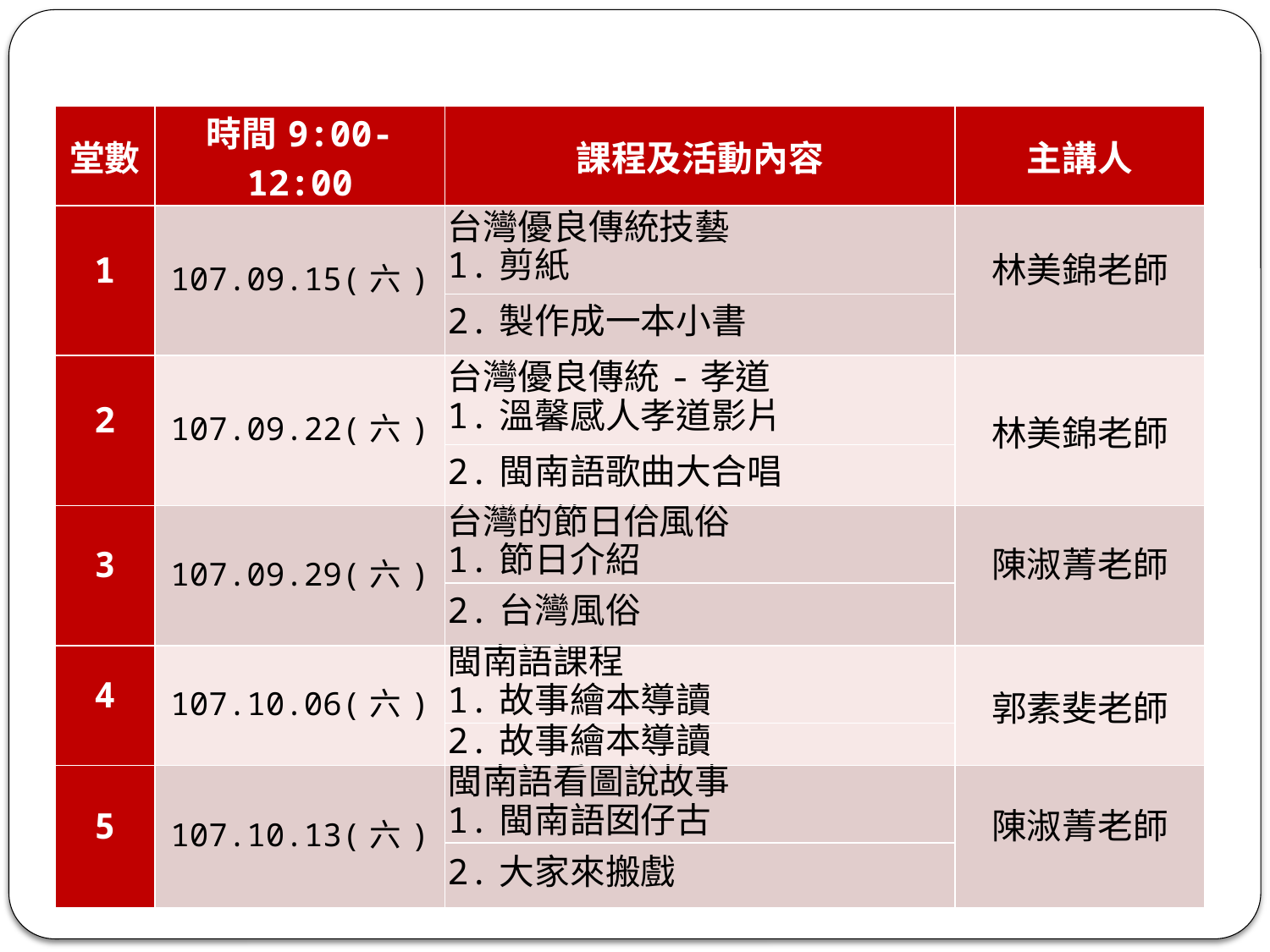

| 堂數 | 時間9:00-12:00 | 課程及活動內容 | 主講人 |
| --- | --- | --- | --- |
| 1 | 107.09.15(六) | 台灣優良傳統技藝 1.剪紙 | 林美錦老師 |
|  |  | 2.製作成一本小書 |  |
| 2 | 107.09.22(六) | 台灣優良傳統-孝道 1.溫馨感人孝道影片 | 林美錦老師 |
|  |  | 2.閩南語歌曲大合唱 |  |
| 3 | 107.09.29(六) | 台灣的節日佮風俗 1.節日介紹 | 陳淑菁老師 |
|  |  | 2.台灣風俗 |  |
| 4 | 107.10.06(六) | 閩南語課程 1.故事繪本導讀 | 郭素斐老師 |
|  |  | 2.故事繪本導讀 |  |
| 5 | 107.10.13(六) | 閩南語看圖說故事 1.閩南語囡仔古 | 陳淑菁老師 |
|  |  | 2.大家來搬戲 |  |